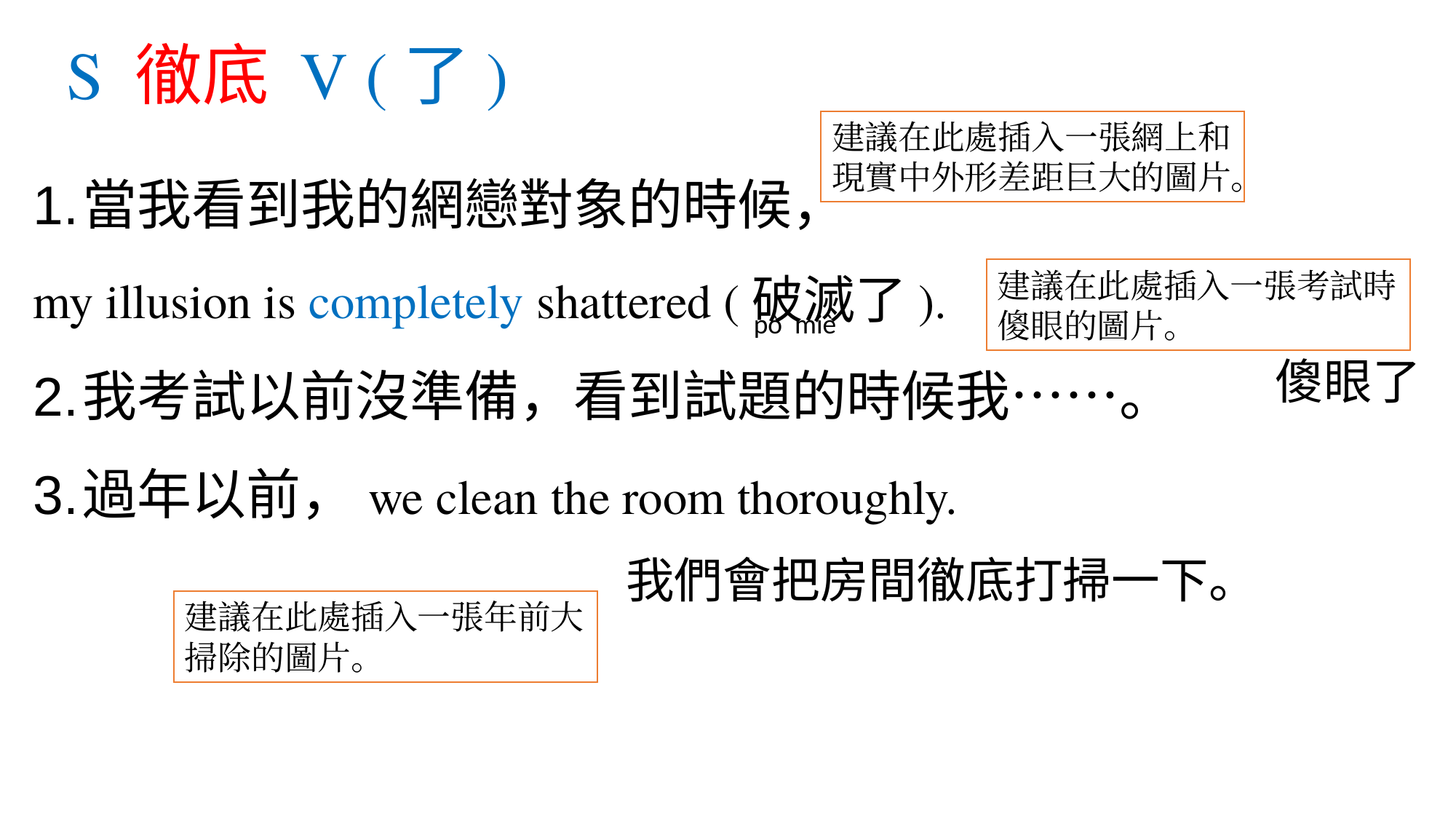

# S 徹底 V (了)
建議在此處插入一張網上和現實中外形差距巨大的圖片。
當我看到我的網戀對象的時候，
my illusion is completely shattered (破滅了).
我考試以前沒準備，看到試題的時候我……。
過年以前，we clean the room thoroughly.
建議在此處插入一張考試時傻眼的圖片。
pò  miè
傻眼了
我們會把房間徹底打掃一下。
建議在此處插入一張年前大掃除的圖片。